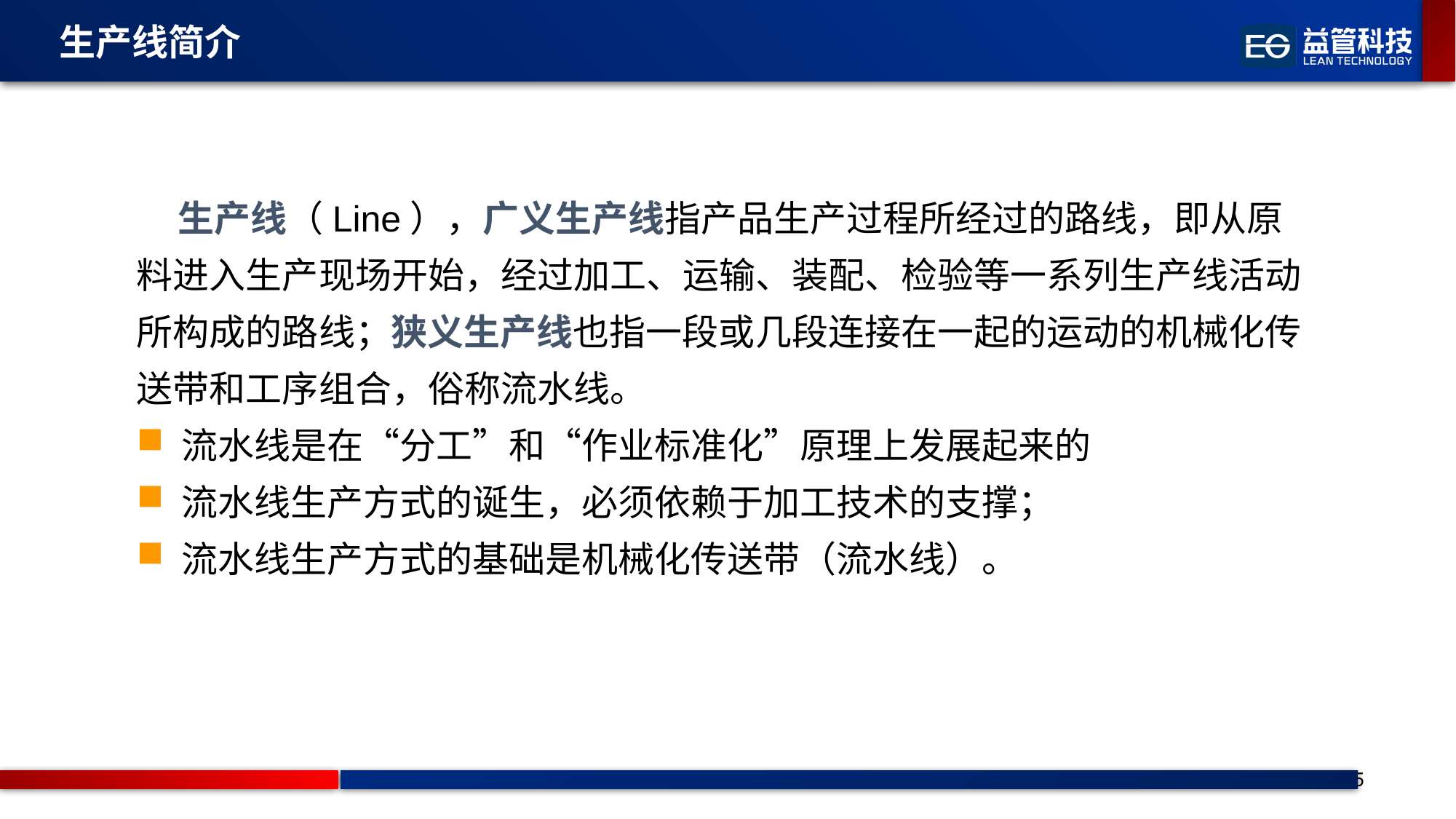

生产线简介
    生产线（Line），广义生产线指产品生产过程所经过的路线，即从原料进入生产现场开始，经过加工、运输、装配、检验等一系列生产线活动所构成的路线；狭义生产线也指一段或几段连接在一起的运动的机械化传送带和工序组合，俗称流水线。
 流水线是在“分工”和“作业标准化”原理上发展起来的
 流水线生产方式的诞生，必须依赖于加工技术的支撑；
 流水线生产方式的基础是机械化传送带（流水线）。